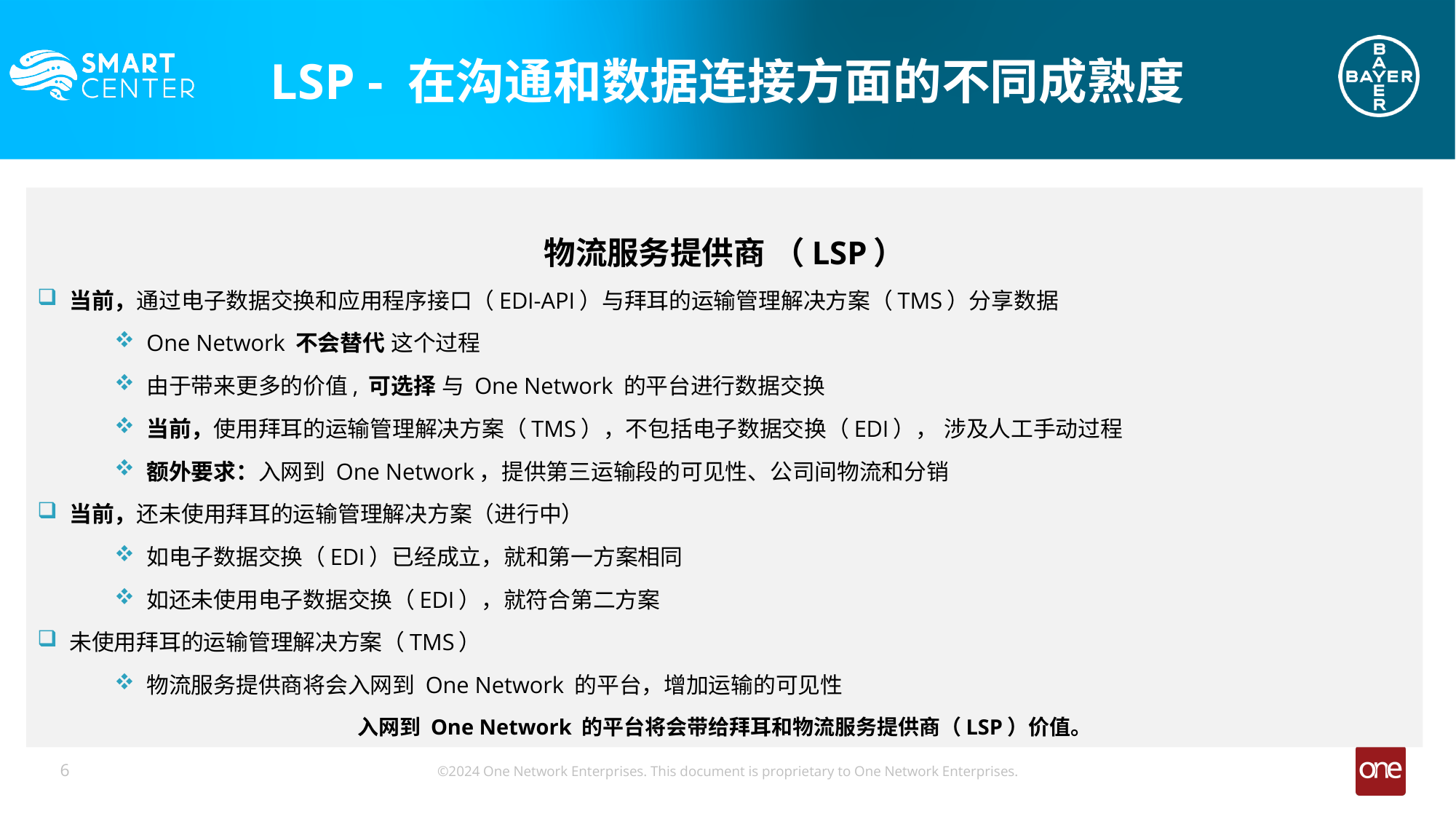

LSP - 在沟通和数据连接方面的不同成熟度

物流服务提供商 （LSP）
当前，通过电子数据交换和应用程序接口（EDI-API）与拜耳的运输管理解决方案（TMS）分享数据
One Network 不会替代 这个过程
由于带来更多的价值, 可选择 与 One Network 的平台进行数据交换
当前，使用拜耳的运输管理解决方案（TMS），不包括电子数据交换（EDI）， 涉及人工手动过程
额外要求：入网到 One Network，提供第三运输段的可见性、公司间物流和分销
当前，还未使用拜耳的运输管理解决方案（进行中）
如电子数据交换（EDI）已经成立，就和第一方案相同
如还未使用电子数据交换（EDI），就符合第二方案
未使用拜耳的运输管理解决方案（TMS）
物流服务提供商将会入网到 One Network 的平台，增加运输的可见性
入网到 One Network 的平台将会带给拜耳和物流服务提供商（LSP）价值。